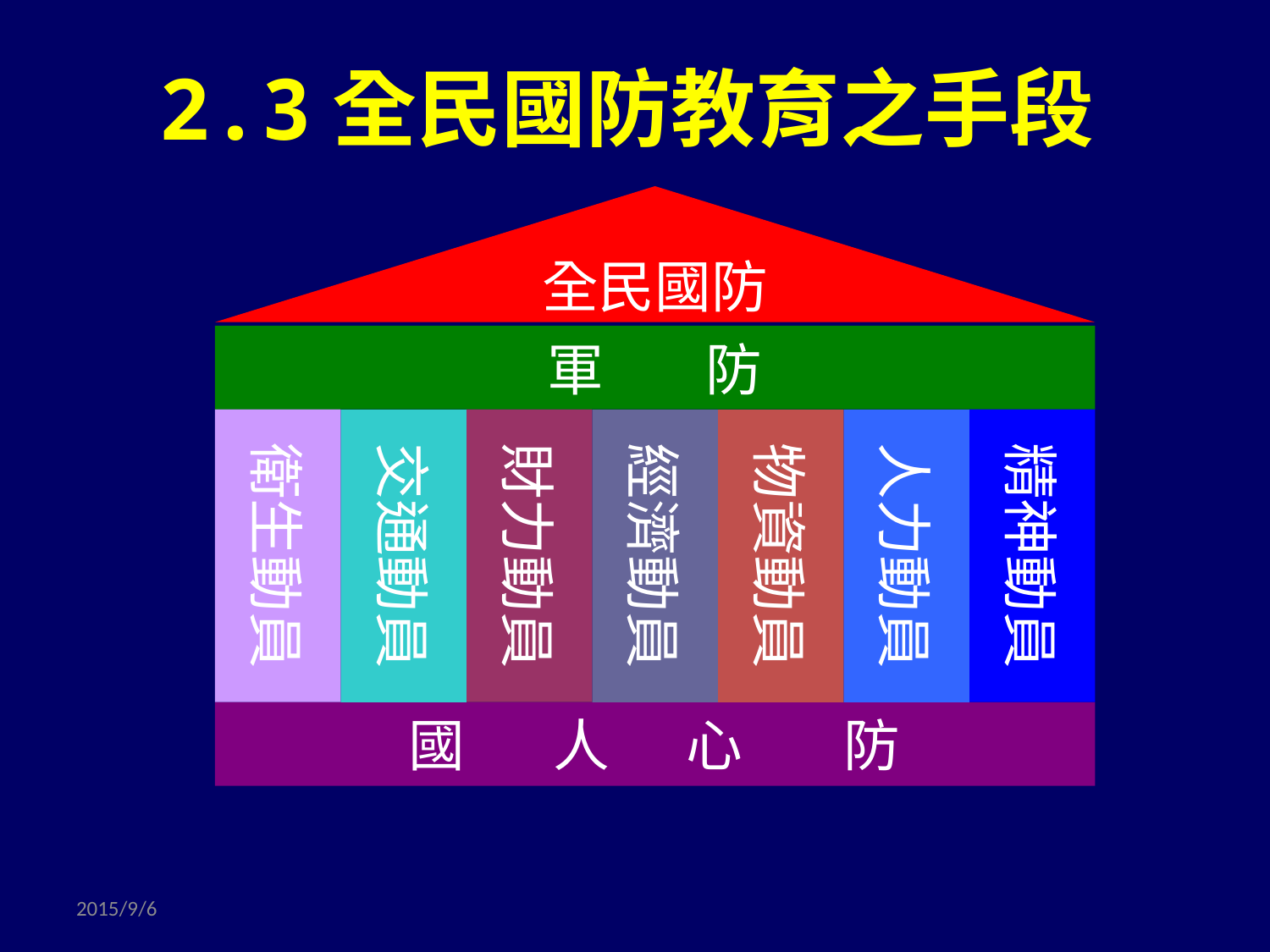

2.3全民國防教育之手段
全民國防
軍        防
衛生動員
財力動員
精神動員
交通動員
經濟動員
物資動員
人力動員
國       人      心        防
2015/9/6